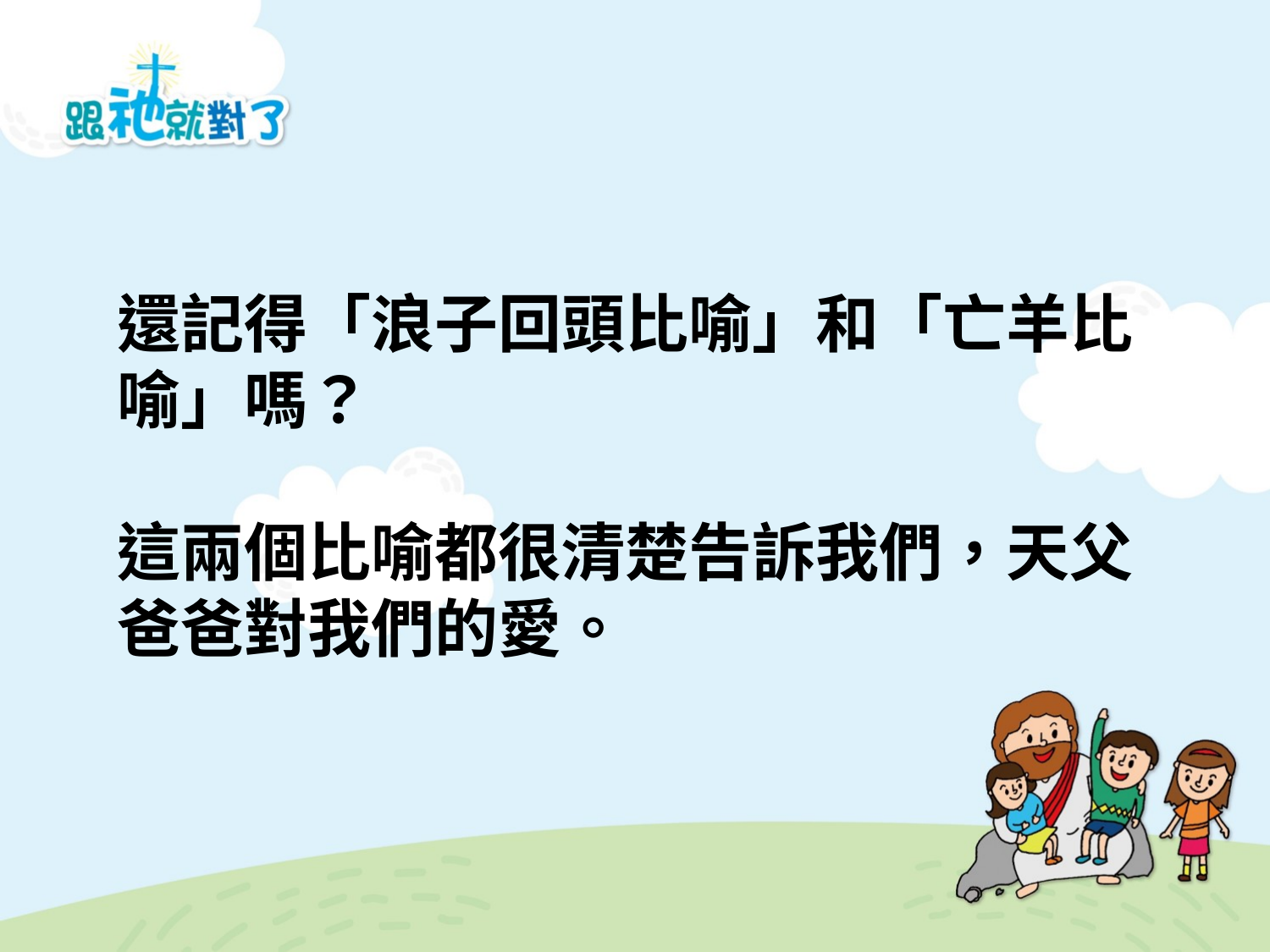

還記得「浪子回頭比喻」和「亡羊比喻」嗎？

這兩個比喻都很清楚告訴我們，天父爸爸對我們的愛。